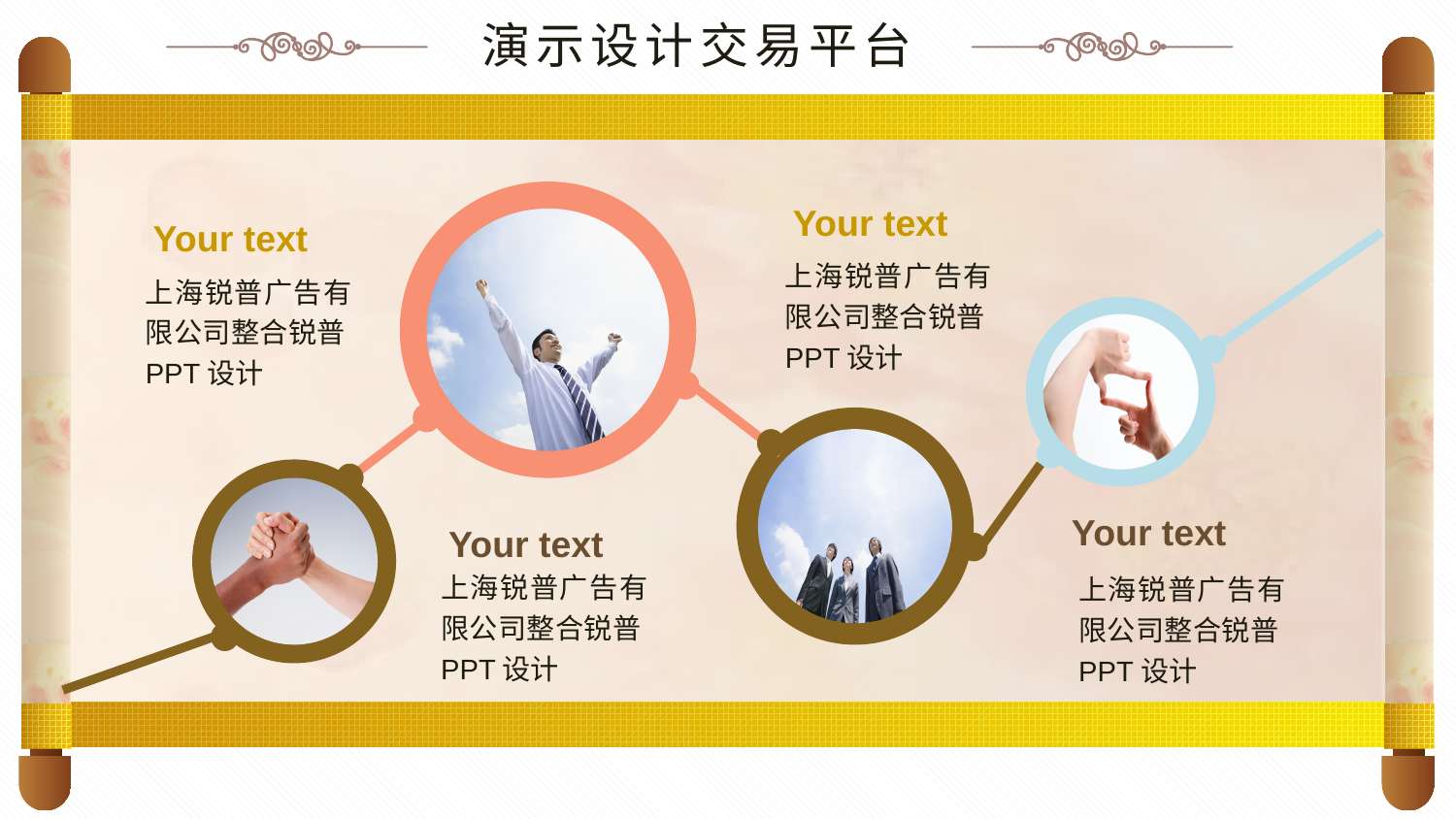

演示设计交易平台

Your text
Your text

上海锐普广告有限公司整合锐普PPT设计
上海锐普广告有限公司整合锐普PPT设计

Your text
Your text
上海锐普广告有限公司整合锐普PPT设计
上海锐普广告有限公司整合锐普PPT设计